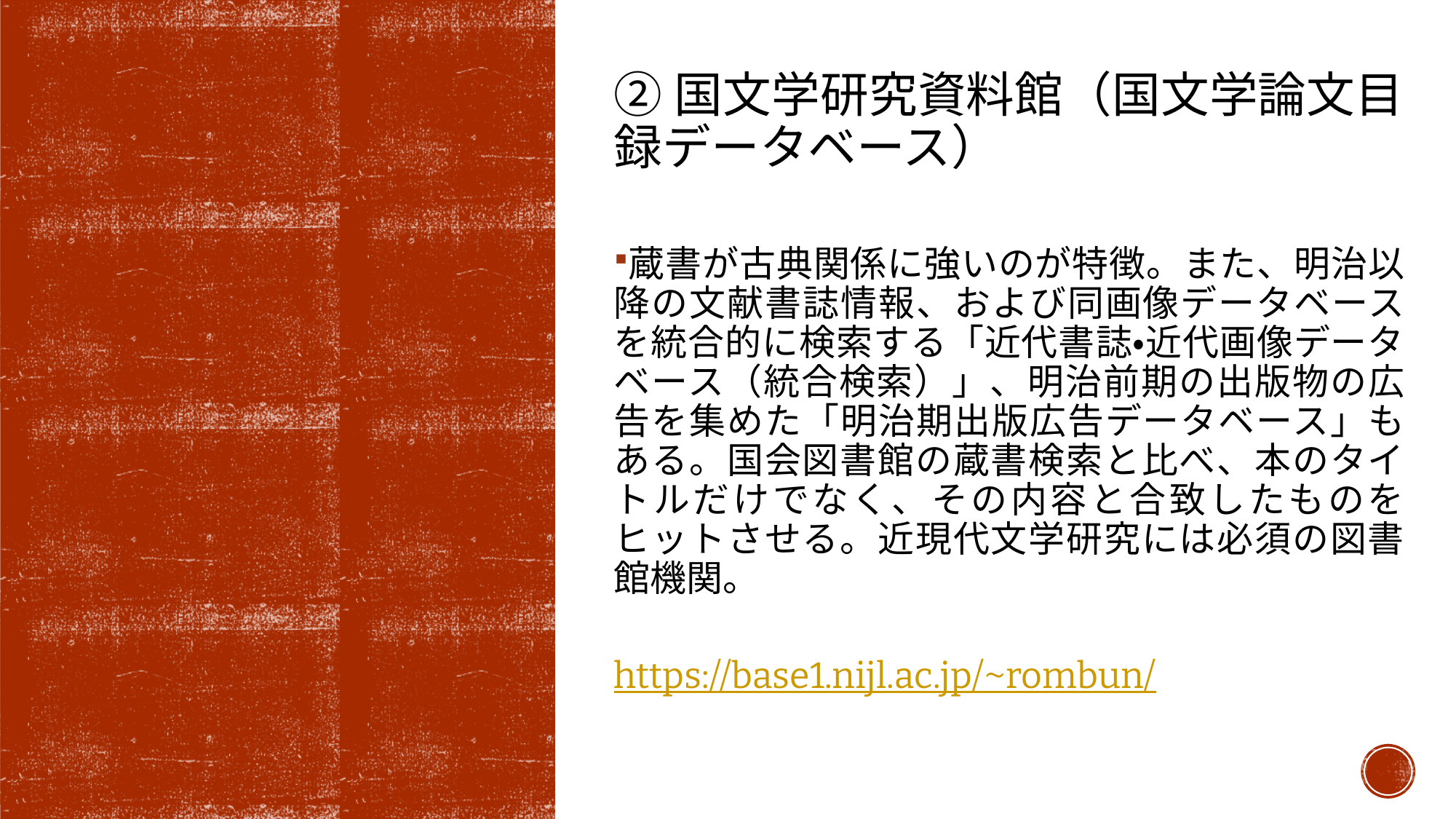

②国文学研究資料館（国文学論文目録データベース）

蔵書が古典関係に強いのが特徴。また、明治以降の文献書誌情報、および同画像データベースを統合的に検索する「近代書誌・近代画像データベース（統合検索）」、明治前期の出版物の広告を集めた「明治期出版広告データベース」もある。国会図書館の蔵書検索と比べ、本のタイトルだけでなく、その内容と合致したものをヒットさせる。近現代文学研究には必須の図書館機関。

https://base1.nijl.ac.jp/~rombun/

4